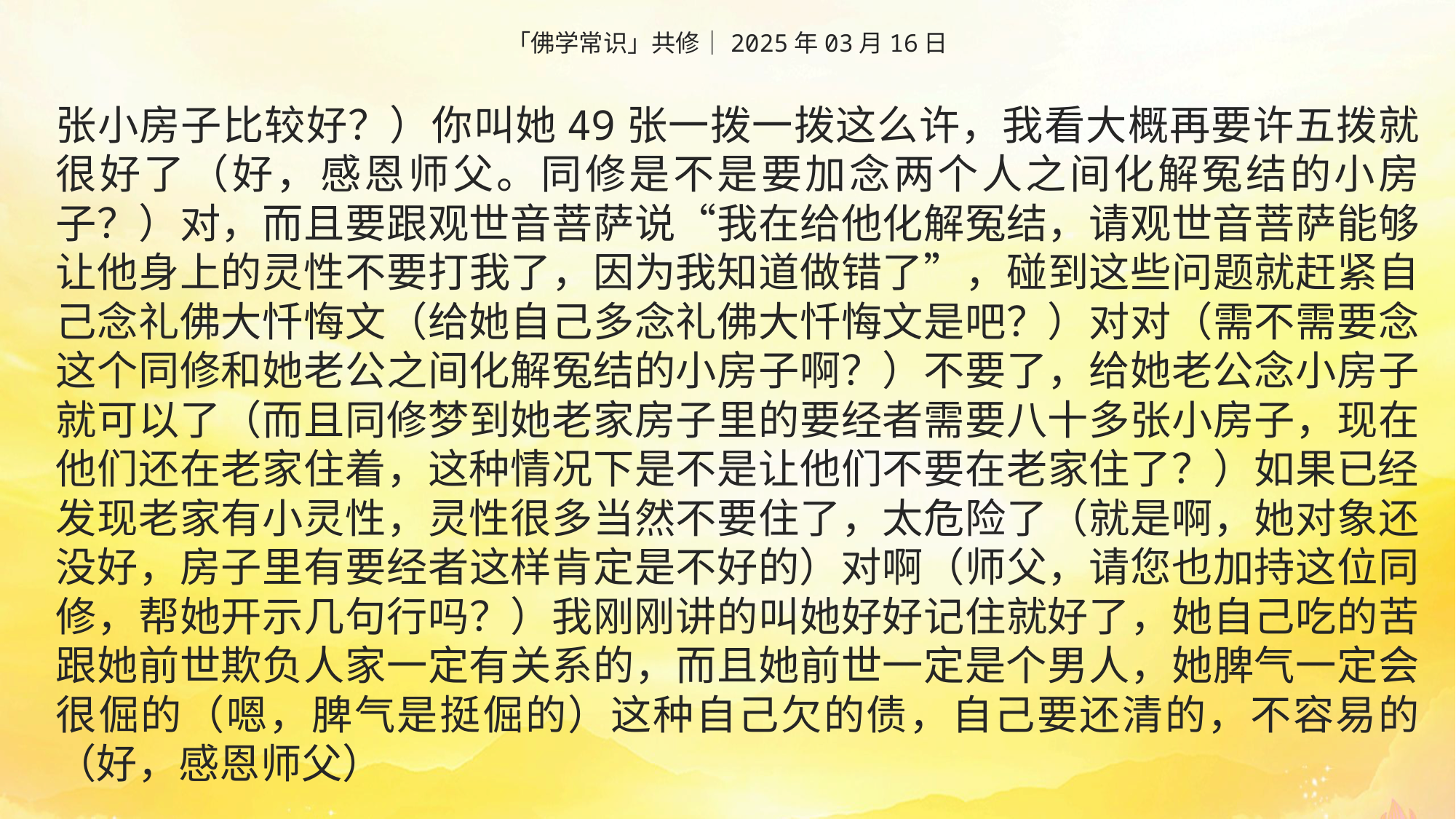

「佛学常识」共修｜2025年03月16日
张小房子比较好？）你叫她49张一拨一拨这么许，我看大概再要许五拨就很好了（好，感恩师父。同修是不是要加念两个人之间化解冤结的小房子？）对，而且要跟观世音菩萨说“我在给他化解冤结，请观世音菩萨能够让他身上的灵性不要打我了，因为我知道做错了”，碰到这些问题就赶紧自己念礼佛大忏悔文（给她自己多念礼佛大忏悔文是吧？）对对（需不需要念这个同修和她老公之间化解冤结的小房子啊？）不要了，给她老公念小房子就可以了（而且同修梦到她老家房子里的要经者需要八十多张小房子，现在他们还在老家住着，这种情况下是不是让他们不要在老家住了？）如果已经发现老家有小灵性，灵性很多当然不要住了，太危险了（就是啊，她对象还没好，房子里有要经者这样肯定是不好的）对啊（师父，请您也加持这位同修，帮她开示几句行吗？）我刚刚讲的叫她好好记住就好了，她自己吃的苦跟她前世欺负人家一定有关系的，而且她前世一定是个男人，她脾气一定会很倔的（嗯，脾气是挺倔的）这种自己欠的债，自己要还清的，不容易的（好，感恩师父）